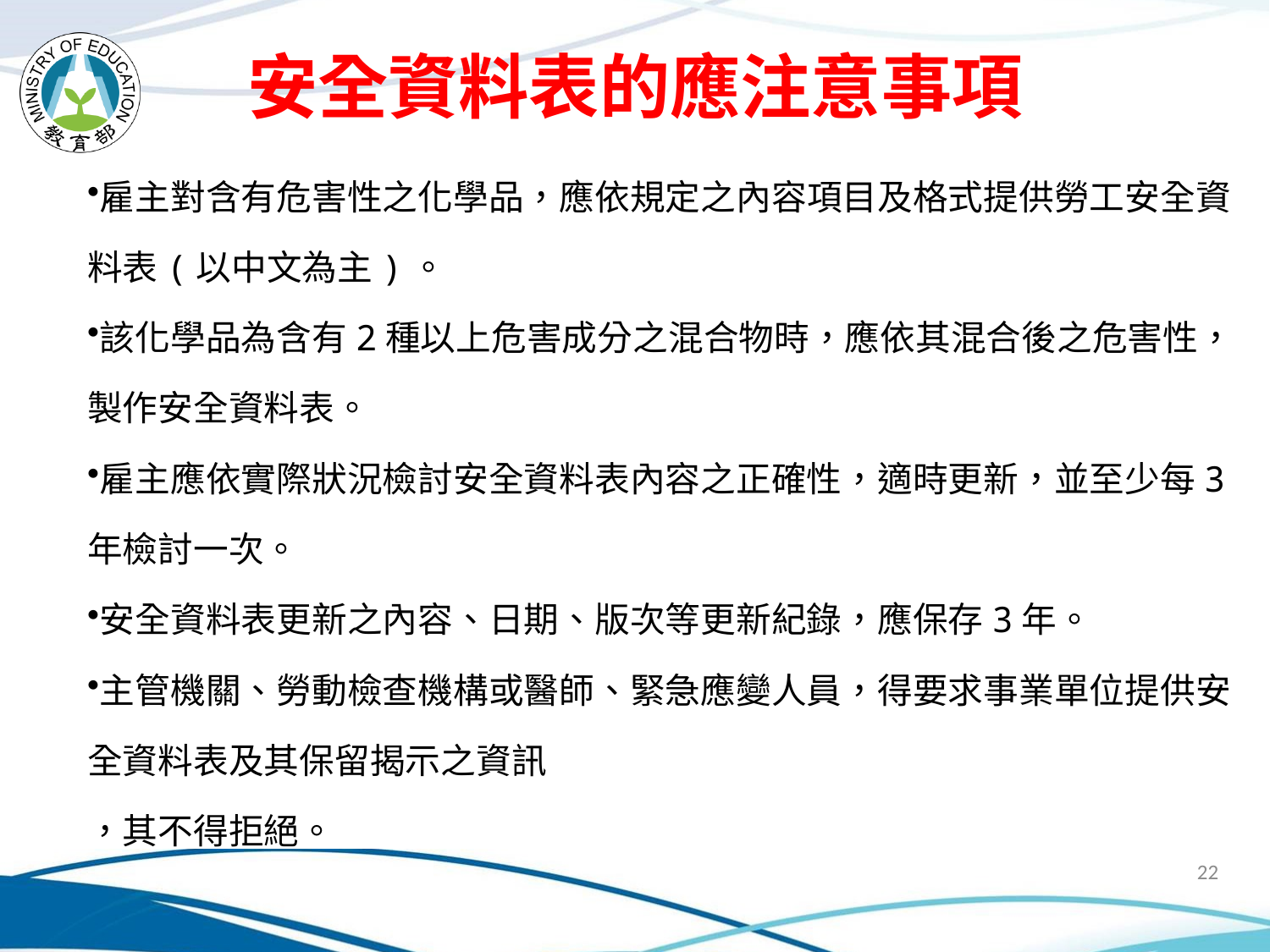

安全資料表的應注意事項
雇主對含有危害性之化學品，應依規定之內容項目及格式提供勞工安全資料表(以中文為主)。
該化學品為含有2種以上危害成分之混合物時，應依其混合後之危害性，製作安全資料表。
雇主應依實際狀況檢討安全資料表內容之正確性，適時更新，並至少每3年檢討一次。
安全資料表更新之內容、日期、版次等更新紀錄，應保存3年。
主管機關、勞動檢查機構或醫師、緊急應變人員，得要求事業單位提供安全資料表及其保留揭示之資訊
，其不得拒絕。
22